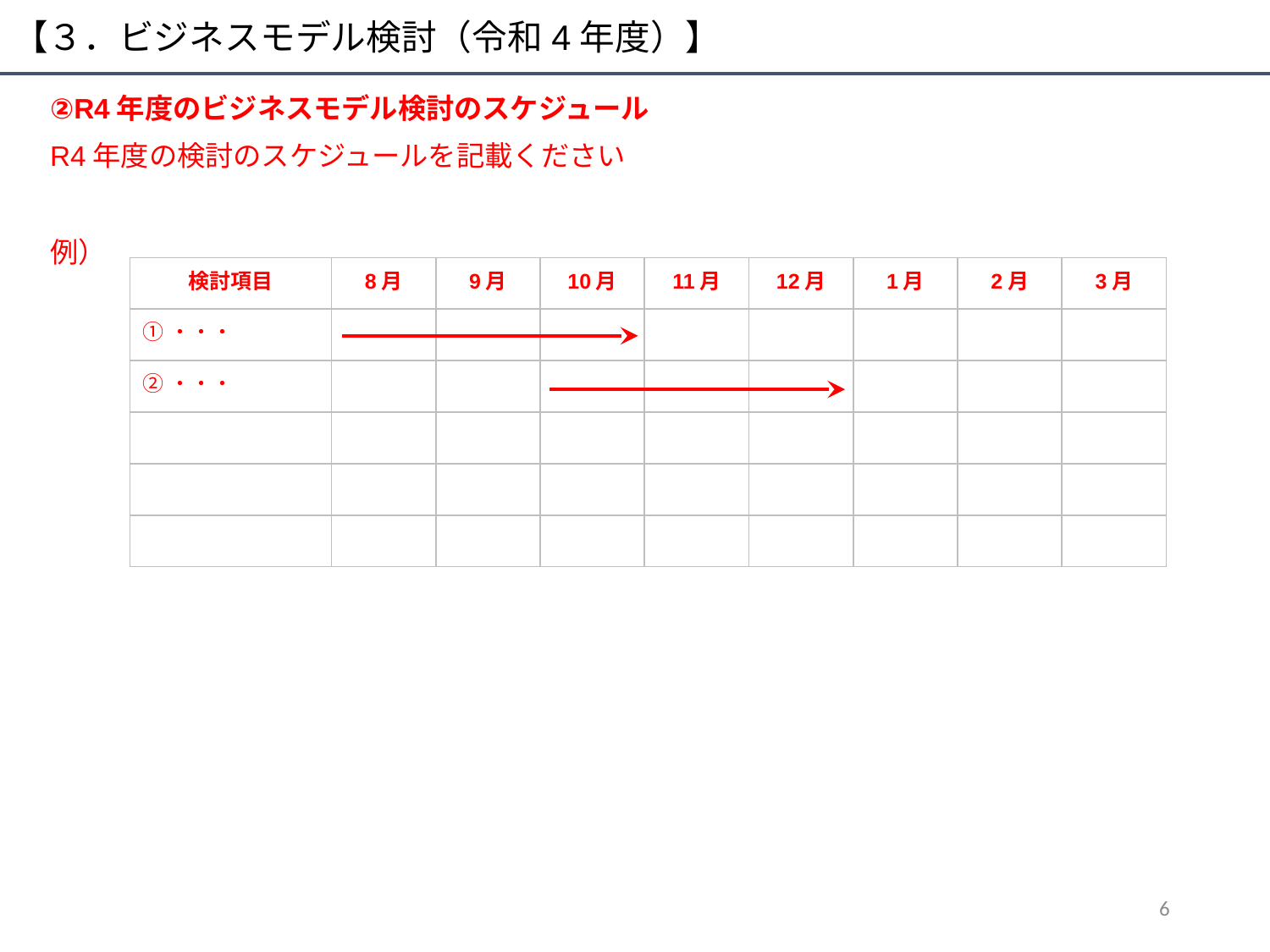

# 【３．ビジネスモデル検討（令和4年度）】
②R4年度のビジネスモデル検討のスケジュール
R4年度の検討のスケジュールを記載ください

例）

| 検討項目 | 8月 | 9月 | 10月 | 11月 | 12月 | 1月 | 2月 | 3月 |
| --- | --- | --- | --- | --- | --- | --- | --- | --- |
| ①・・・ |  |  |  |  |  |  |  |  |
| ②・・・ |  |  |  |  |  |  |  |  |
|  |  |  |  |  |  |  |  |  |
|  |  |  |  |  |  |  |  |  |
|  |  |  |  |  |  |  |  |  |
6